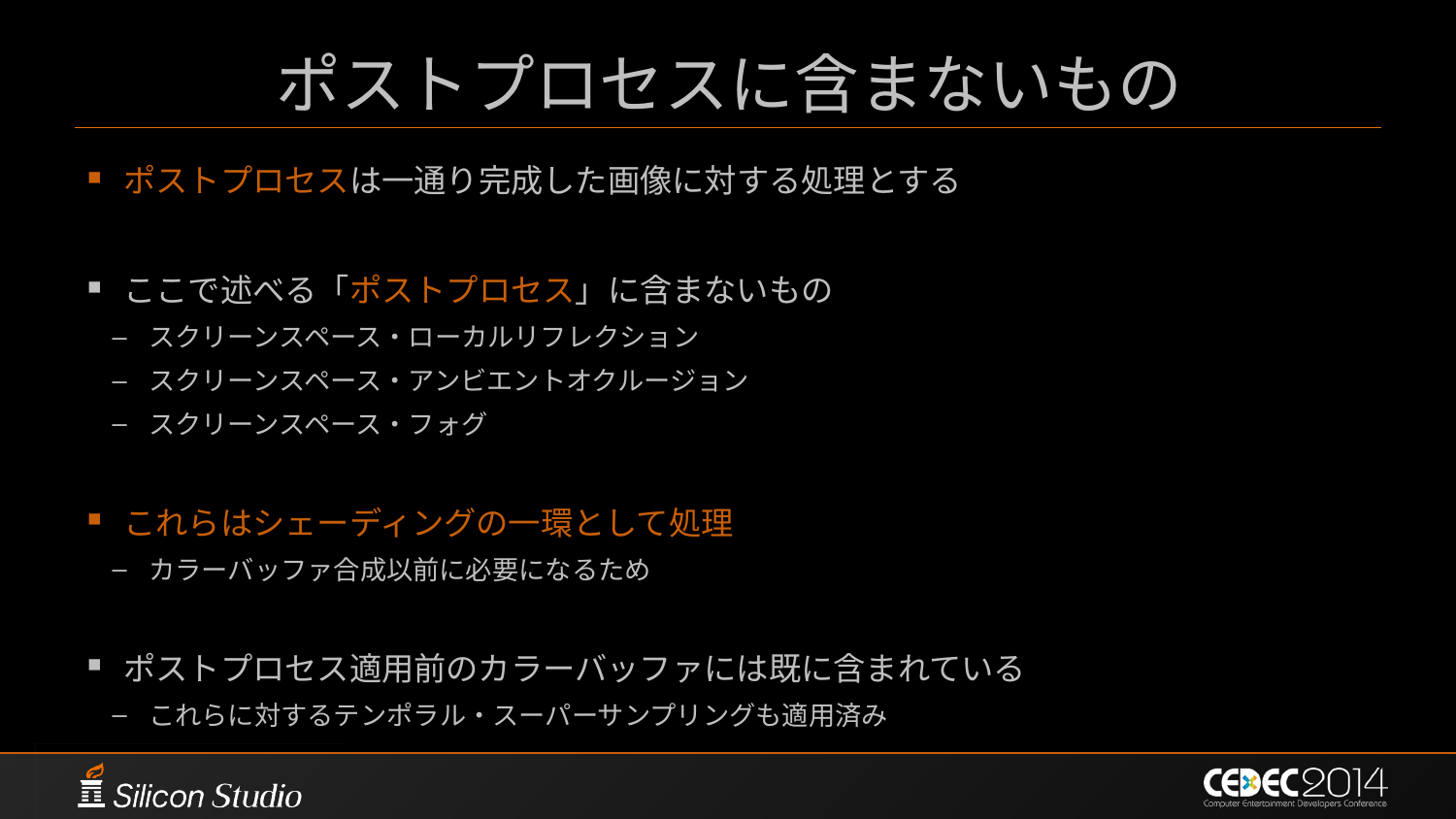

# ポストプロセスに含まないもの
ポストプロセスは一通り完成した画像に対する処理とする

ここで述べる「ポストプロセス」に含まないもの
スクリーンスペース・ローカルリフレクション
スクリーンスペース・アンビエントオクルージョン
スクリーンスペース・フォグ

これらはシェーディングの一環として処理
カラーバッファ合成以前に必要になるため

ポストプロセス適用前のカラーバッファには既に含まれている
これらに対するテンポラル・スーパーサンプリングも適用済み